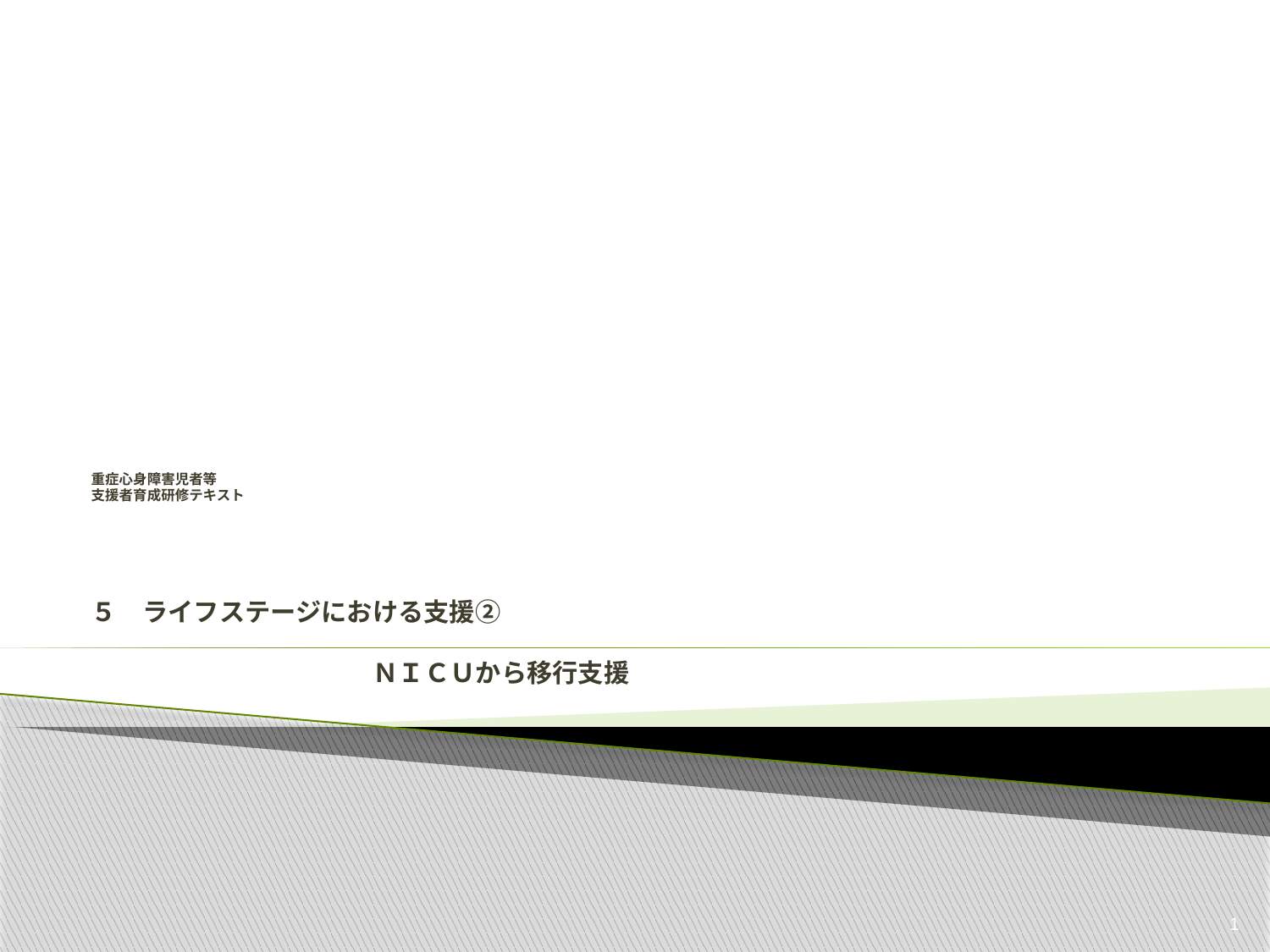

# 重症心身障害児者等 支援者育成研修テキスト ５　ライフステージにおける支援② 　　　　　　　　　　　　　　　　　　　　　　　　　　　　　　　　　　　 　　　　　　　　　　　ＮＩＣＵから移行支援
1